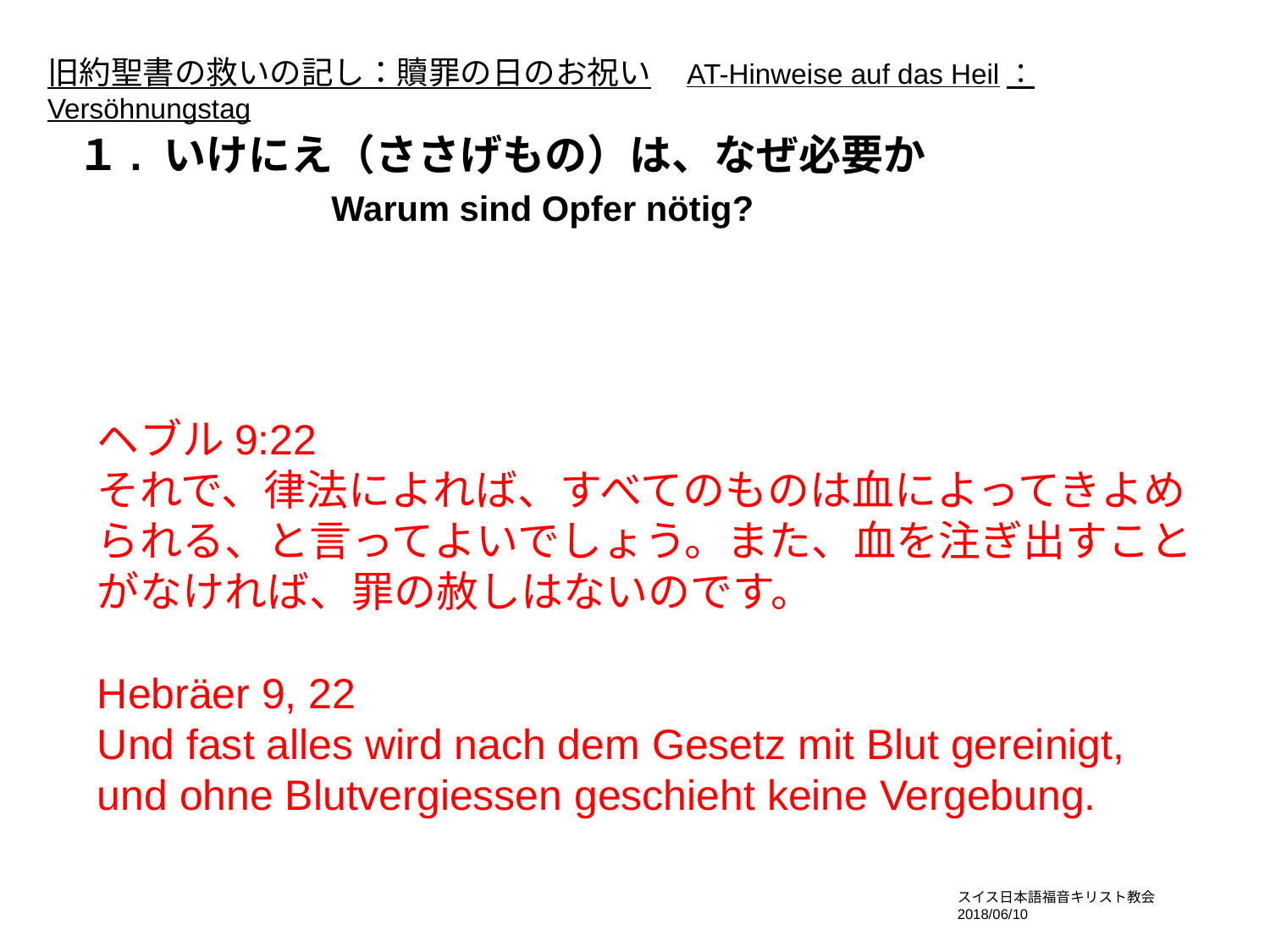

旧約聖書の救いの記し：贖罪の日のお祝い    AT-Hinweise auf das Heil：Versöhnungstag
１. いけにえ（ささげもの）は、なぜ必要か
　	　	Warum sind Opfer nötig?

ヘブル9:22
それで、律法によれば、すべてのものは血によってきよめられる、と言ってよいでしょう。また、血を注ぎ出すことがなければ、罪の赦しはないのです。

Hebräer 9, 22
Und fast alles wird nach dem Gesetz mit Blut gereinigt, und ohne Blutvergiessen geschieht keine Vergebung.
スイス日本語福音キリスト教会　2018/06/10